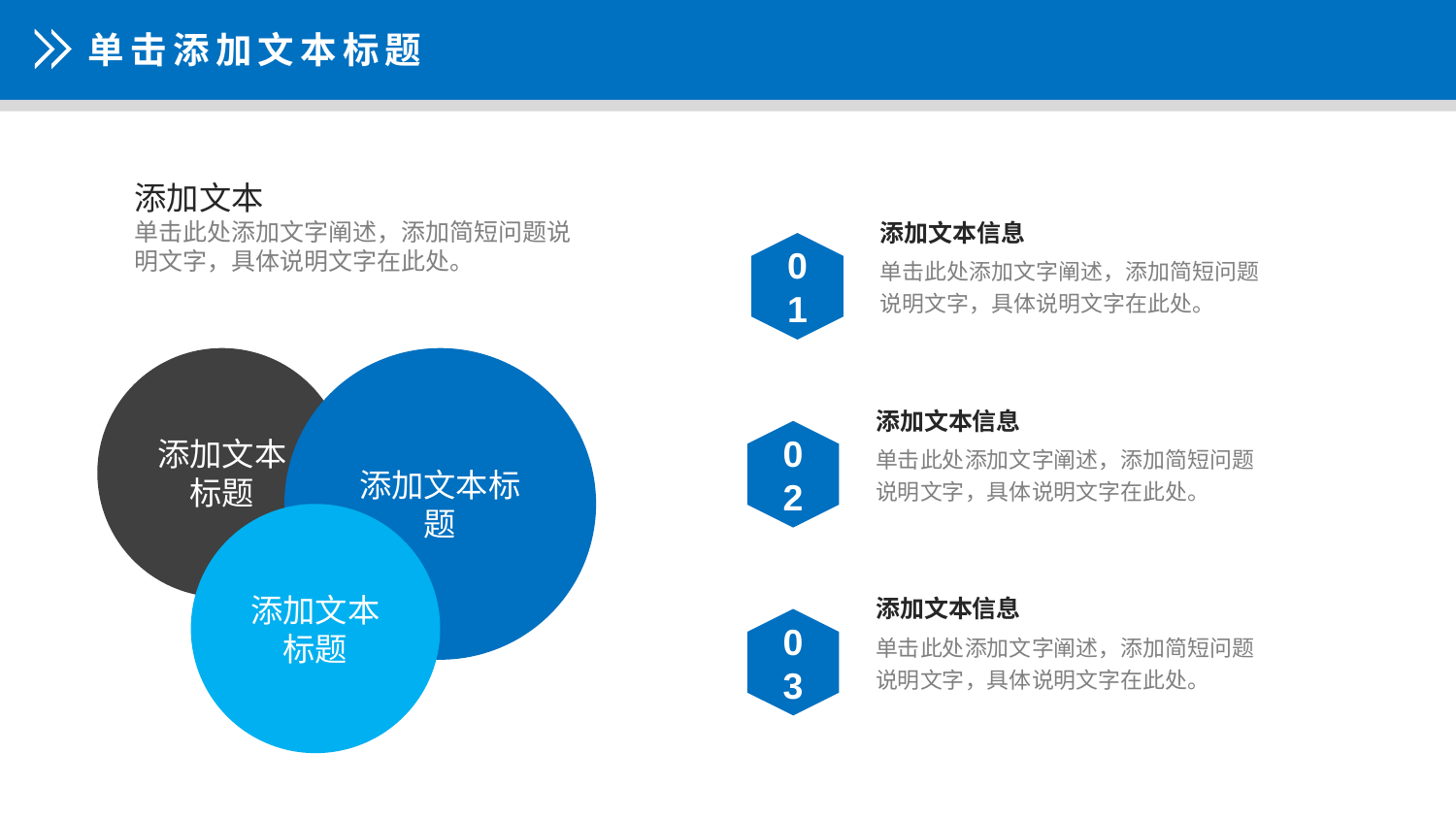

单击添加文本标题

添加文本
单击此处添加文字阐述，添加简短问题说明文字，具体说明文字在此处。
添加文本信息
单击此处添加文字阐述，添加简短问题说明文字，具体说明文字在此处。
01
添加文本标题
添加文本标题
添加文本信息
单击此处添加文字阐述，添加简短问题说明文字，具体说明文字在此处。
02
添加文本标题
添加文本信息
单击此处添加文字阐述，添加简短问题说明文字，具体说明文字在此处。
03